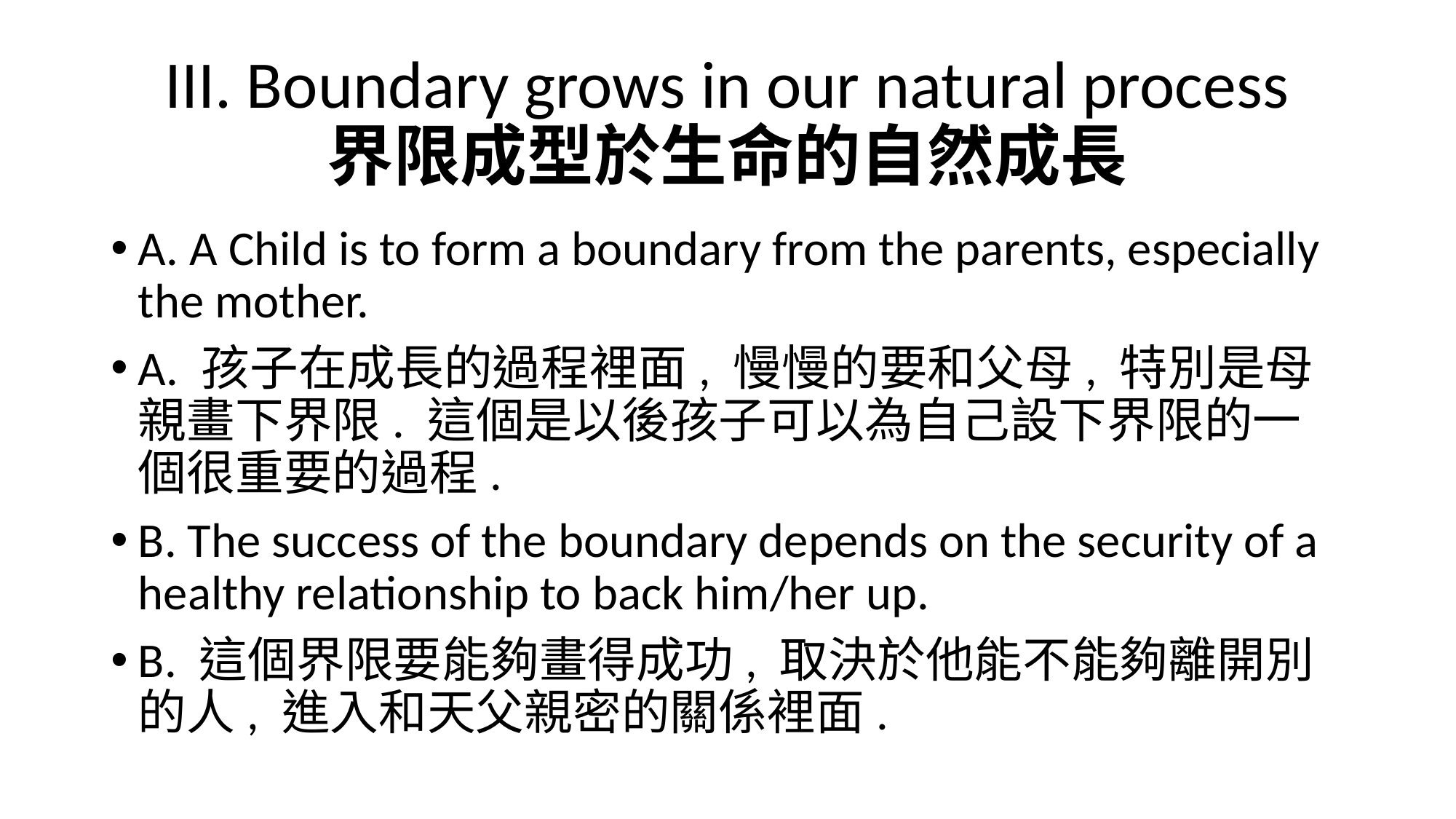

# III. Boundary grows in our natural process 界限成型於生命的自然成長
A. A Child is to form a boundary from the parents, especially the mother.
A. 孩子在成長的過程裡面, 慢慢的要和父母, 特別是母親畫下界限. 這個是以後孩子可以為自己設下界限的一個很重要的過程.
B. The success of the boundary depends on the security of a healthy relationship to back him/her up.
B. 這個界限要能夠畫得成功, 取決於他能不能夠離開別的人, 進入和天父親密的關係裡面.